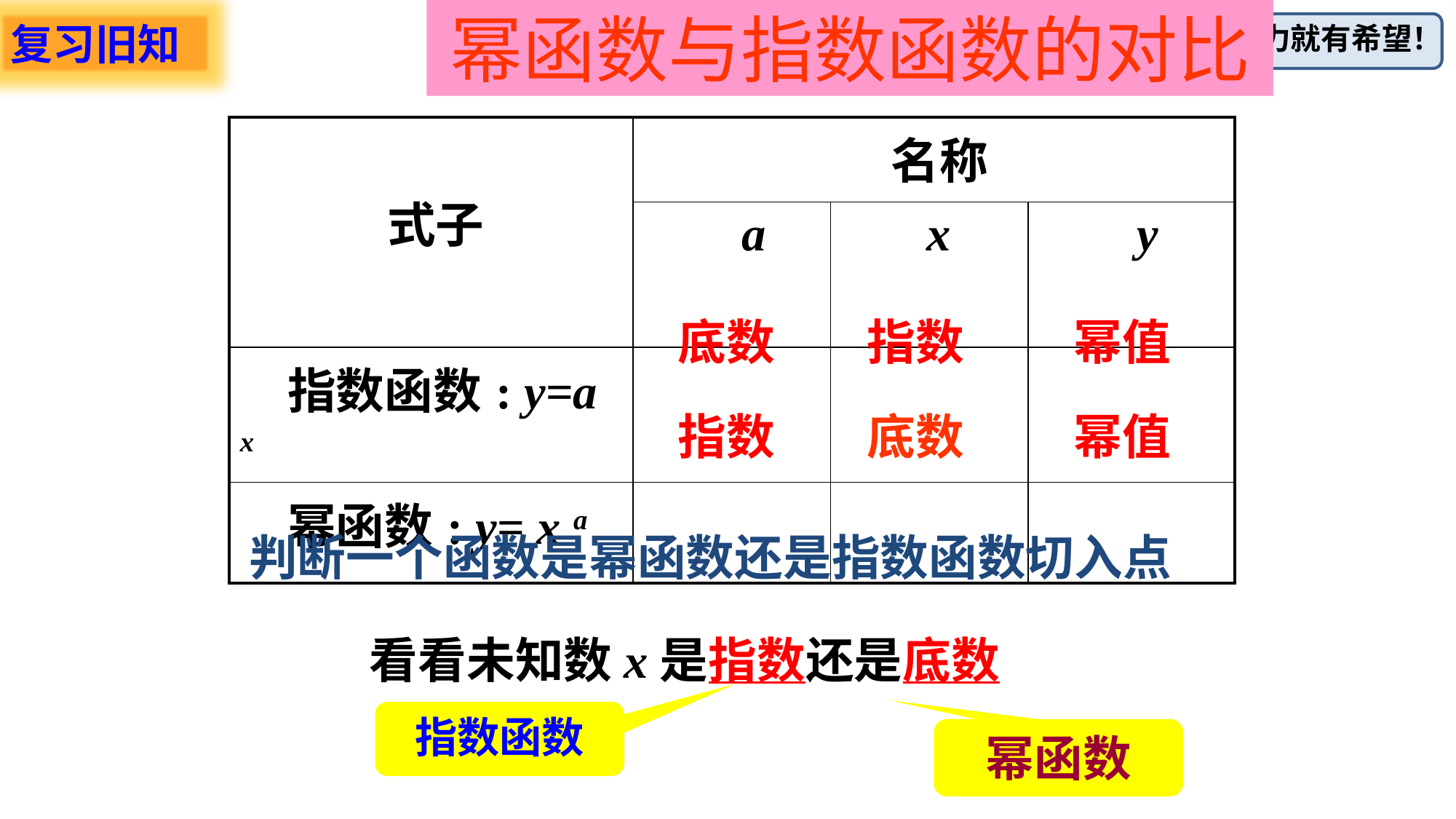

# 幂函数与指数函数的对比
复习旧知
| 式子 | 名称 |  |  |
| --- | --- | --- | --- |
|  | a | x | y |
| 指数函数: y=a x |  |  |  |
| 幂函数: y= x a |  |  |  |
底数
指数
幂值
指数
底数
幂值

判断一个函数是幂函数还是指数函数切入点
看看未知数x是指数还是底数
指数函数
幂函数